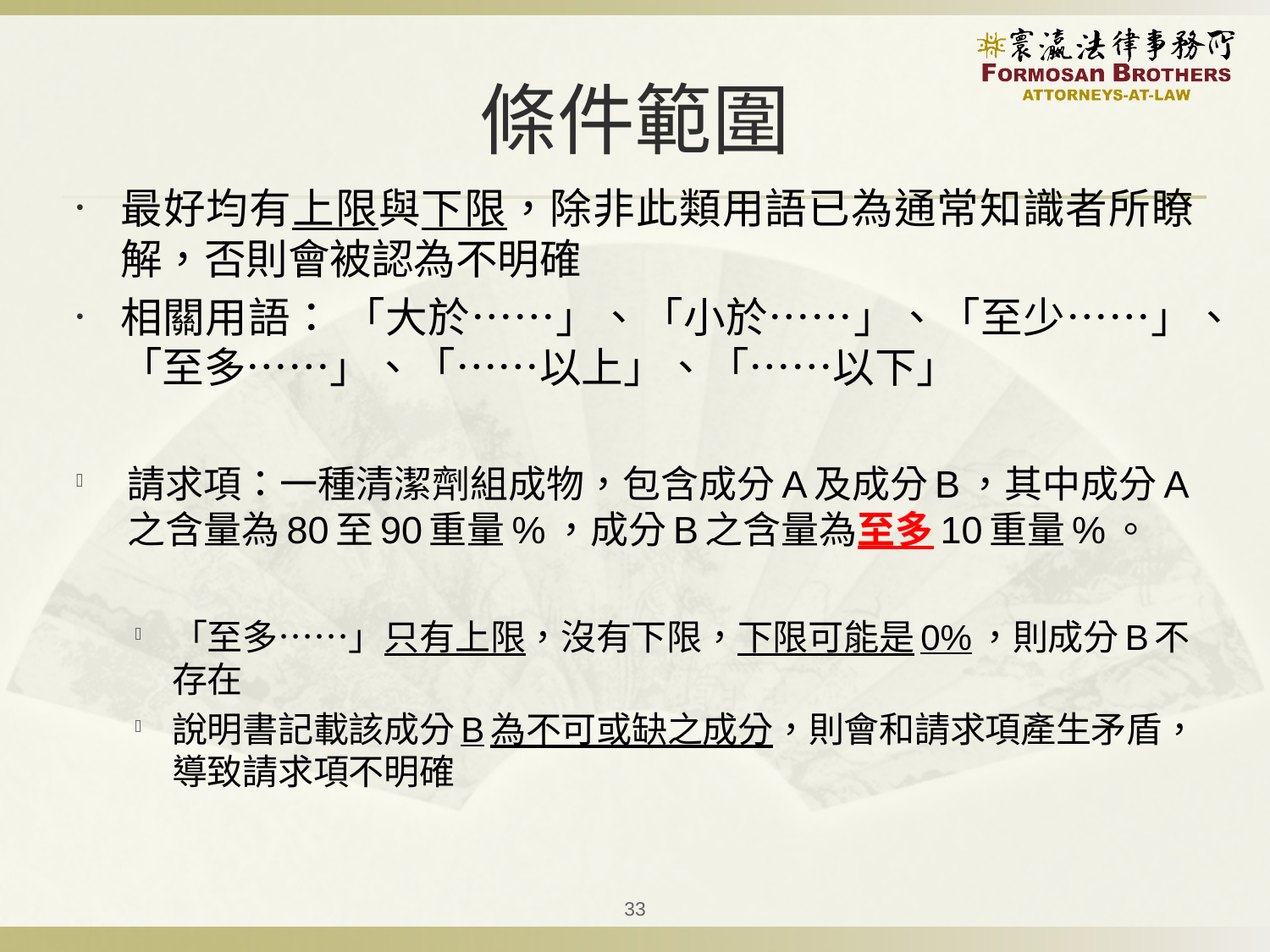

# 條件範圍
最好均有上限與下限，除非此類用語已為通常知識者所瞭解，否則會被認為不明確
相關用語： 「大於……」、「小於……」、「至少……」、「至多……」、「……以上」、「……以下」

請求項：一種清潔劑組成物，包含成分A及成分B，其中成分A之含量為80至90重量%，成分B之含量為至多10重量%。

「至多……」只有上限，沒有下限，下限可能是0%，則成分B不存在
說明書記載該成分B為不可或缺之成分，則會和請求項產生矛盾，導致請求項不明確
33